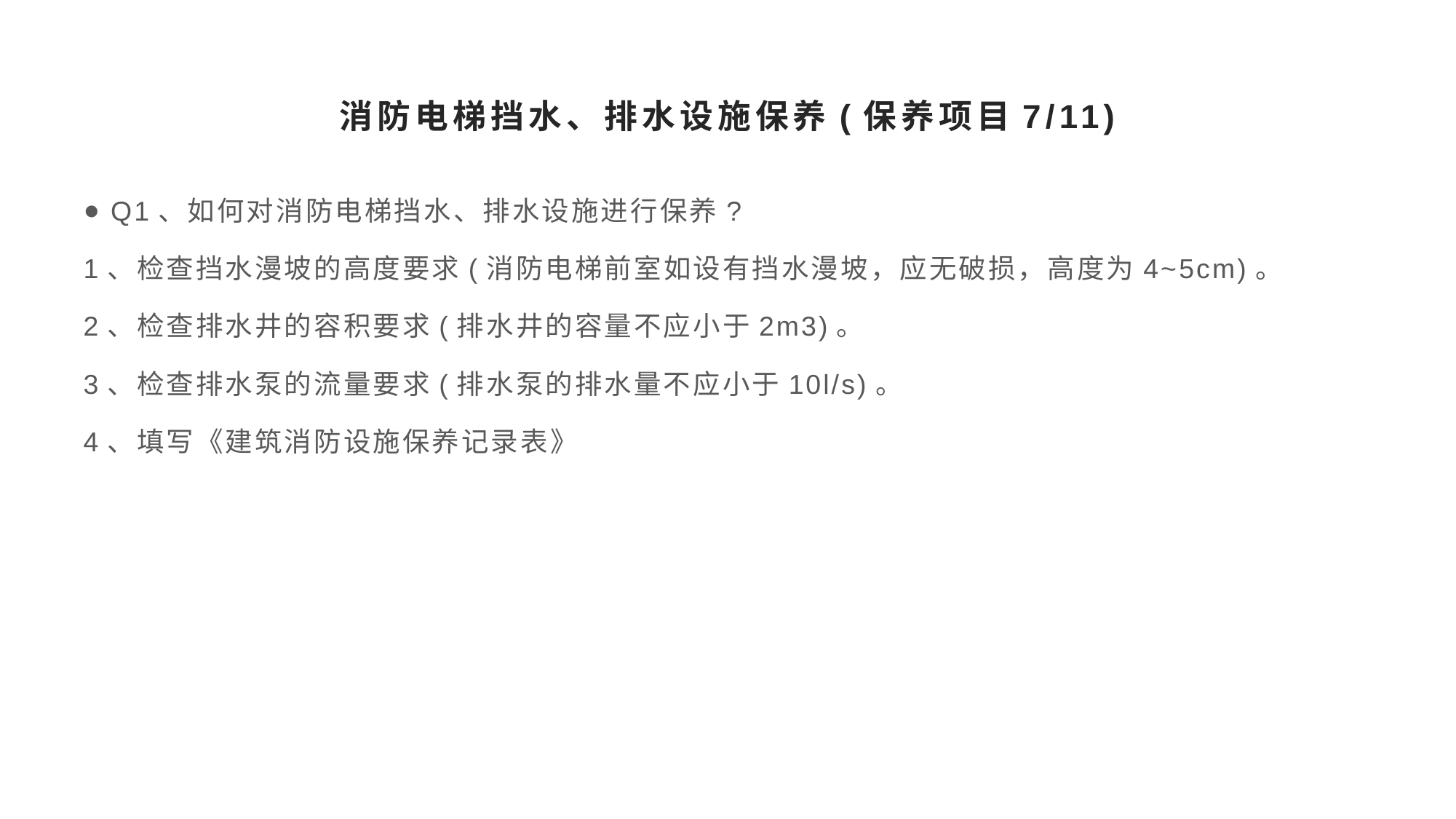

# 消防电梯挡水、排水设施保养(保养项目7/11)
Q1、如何对消防电梯挡水、排水设施进行保养?
1、检查挡水漫坡的高度要求(消防电梯前室如设有挡水漫坡，应无破损，高度为4~5cm)。
2、检查排水井的容积要求(排水井的容量不应小于2m3)。
3、检查排水泵的流量要求(排水泵的排水量不应小于10l/s)。
4、填写《建筑消防设施保养记录表》
7